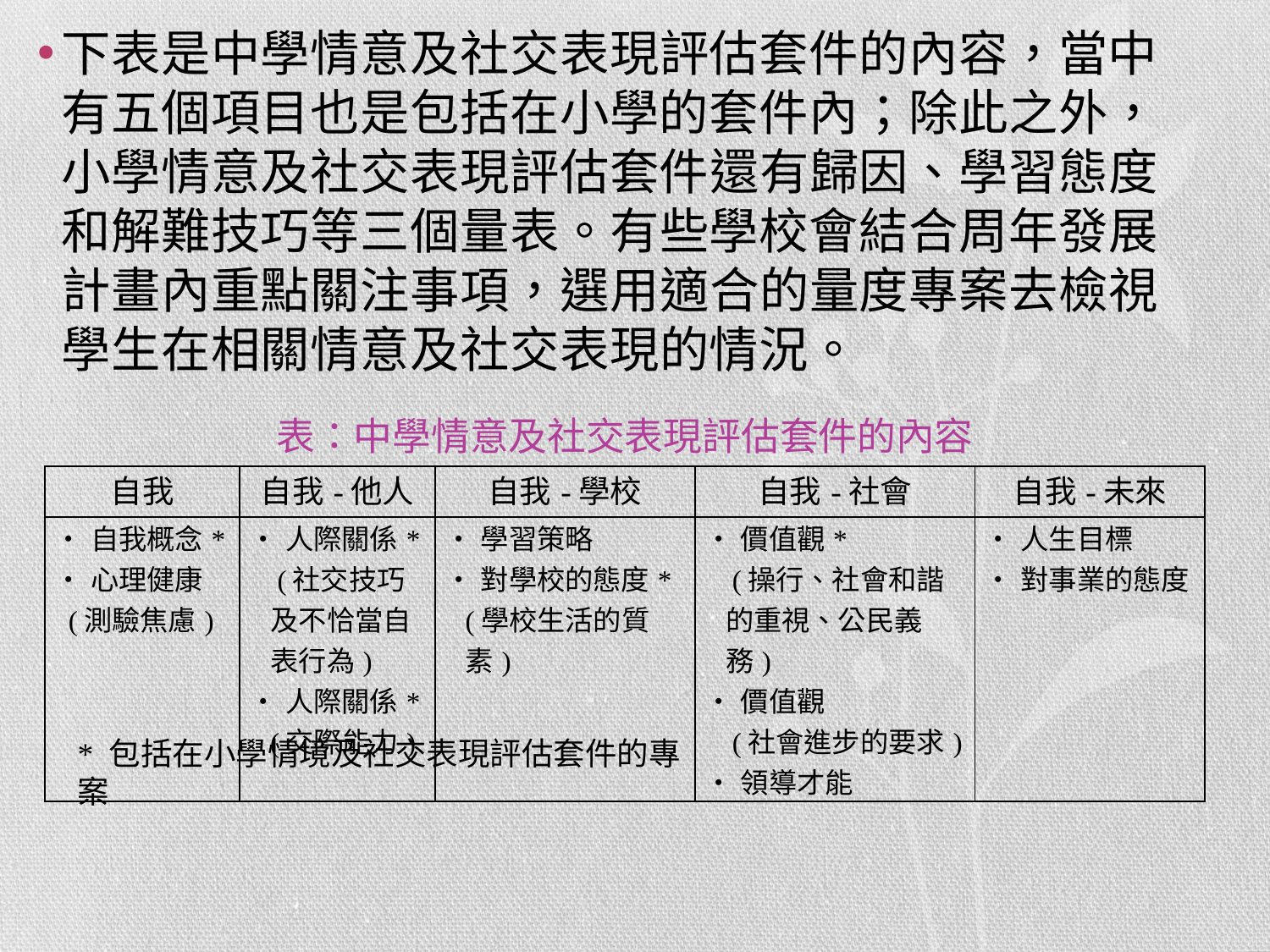

下表是中學情意及社交表現評估套件的內容，當中有五個項目也是包括在小學的套件內；除此之外，小學情意及社交表現評估套件還有歸因、學習態度和解難技巧等三個量表。有些學校會結合周年發展計畫內重點關注事項，選用適合的量度專案去檢視學生在相關情意及社交表現的情況。

| 表：中學情意及社交表現評估套件的內容 |  |  |  |  |
| --- | --- | --- | --- | --- |
| 自我 | 自我-他人 | 自我-學校 | 自我-社會 | 自我-未來 |
| ‧自我概念\* ‧心理健康 (測驗焦慮) | ‧人際關係\* (社交技巧及不恰當自表行為) ‧人際關係\* (交際能力) | ‧學習策略 ‧對學校的態度\* (學校生活的質素) | ‧價值觀\* (操行、社會和諧的重視、公民義務) ‧價值觀 (社會進步的要求) ‧領導才能 | ‧人生目標 ‧對事業的態度 |
* 包括在小學情境及社交表現評估套件的專案